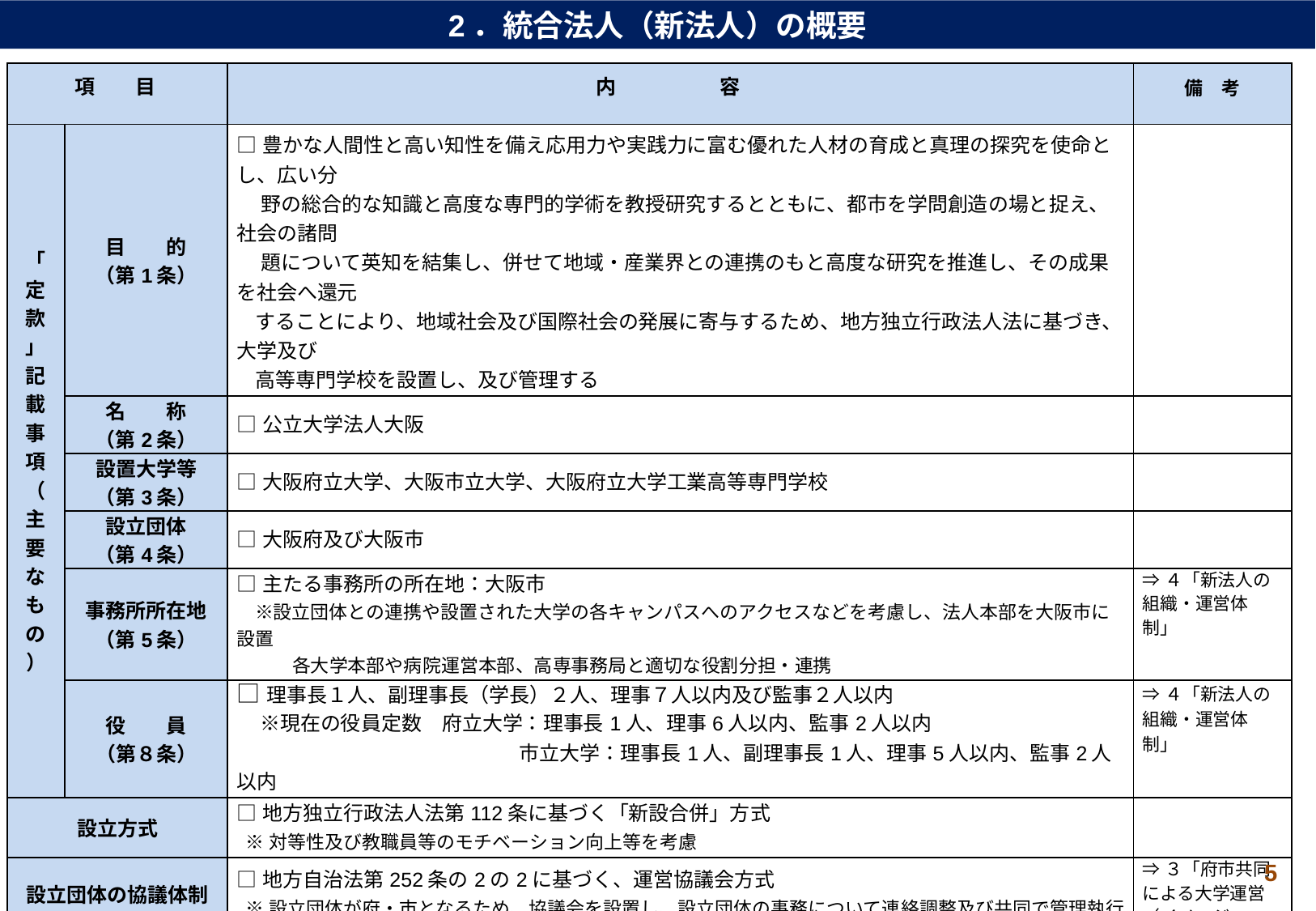

2．統合法人（新法人）の概要
| 項　　目 |  | 内 　　　 　容 | 備　考 |
| --- | --- | --- | --- |
| 「定款」記載事項（主要なもの） | 目　　的 （第1条） | □豊かな人間性と高い知性を備え応用力や実践力に富む優れた人材の育成と真理の探究を使命とし、広い分 　 野の総合的な知識と高度な専門的学術を教授研究するとともに、都市を学問創造の場と捉え、社会の諸問 　 題について英知を結集し、併せて地域・産業界との連携のもと高度な研究を推進し、その成果を社会へ還元 することにより、地域社会及び国際社会の発展に寄与するため、地方独立行政法人法に基づき、大学及び 高等専門学校を設置し、及び管理する |  |
|  | 名　　称 （第2条） | □公立大学法人大阪 |  |
|  | 設置大学等 （第3条） | □大阪府立大学、大阪市立大学、大阪府立大学工業高等専門学校 |  |
|  | 設立団体 （第4条） | □大阪府及び大阪市 |  |
|  | 事務所所在地（第5条） | □主たる事務所の所在地：大阪市 　※設立団体との連携や設置された大学の各キャンパスへのアクセスなどを考慮し、法人本部を大阪市に設置 　　　各大学本部や病院運営本部、高専事務局と適切な役割分担・連携 | ⇒４「新法人の組織・運営体制」 |
|  | 役　　員 （第８条） | □理事長１人、副理事長（学長）２人、理事７人以内及び監事２人以内 　※現在の役員定数　府立大学：理事長1人、理事6人以内、監事2人以内 　　　　　　　　　　　　　　市立大学：理事長1人、副理事長1人、理事5人以内、監事2人以内 | ⇒４「新法人の組織・運営体制」 |
| 設立方式 |  | □地方独立行政法人法第112条に基づく「新設合併」方式 ※対等性及び教職員等のモチベーション向上等を考慮 |  |
| 設立団体の協議体制 |  | □地方自治法第252条の2の2に基づく、運営協議会方式 ※設立団体が府・市となるため、協議会を設置し、設立団体の事務について連絡調整及び共同で管理執行 | ⇒３「府市共同による大学運営（イメージ」 |
| 予算・運営費交付金 （平成29年度ベース） |  | □予算：784億1400万円　　□運営費交付金：244億6300万円 　※予算　府立大学（高専含む）：208億3400万円、市立大学：575億8000万円 　※運営費交付金　府立大学（高専含む）：108億4300万円、市立大学：136億2000万円 | ⇒５「財政運営について」 |
| 人員計画 （平成29年度ベース） |  | □3,073名（うち教員1,419名、職員1,654名）＊現法人の教職員は、新法人に承継する 　※府立大学880名（うち教員700名、職員180名、高専含む）、市立大学2,193名（うち教員719名、職員1,474名） | ⇒４「新法人の組織・運営体制」 |
5